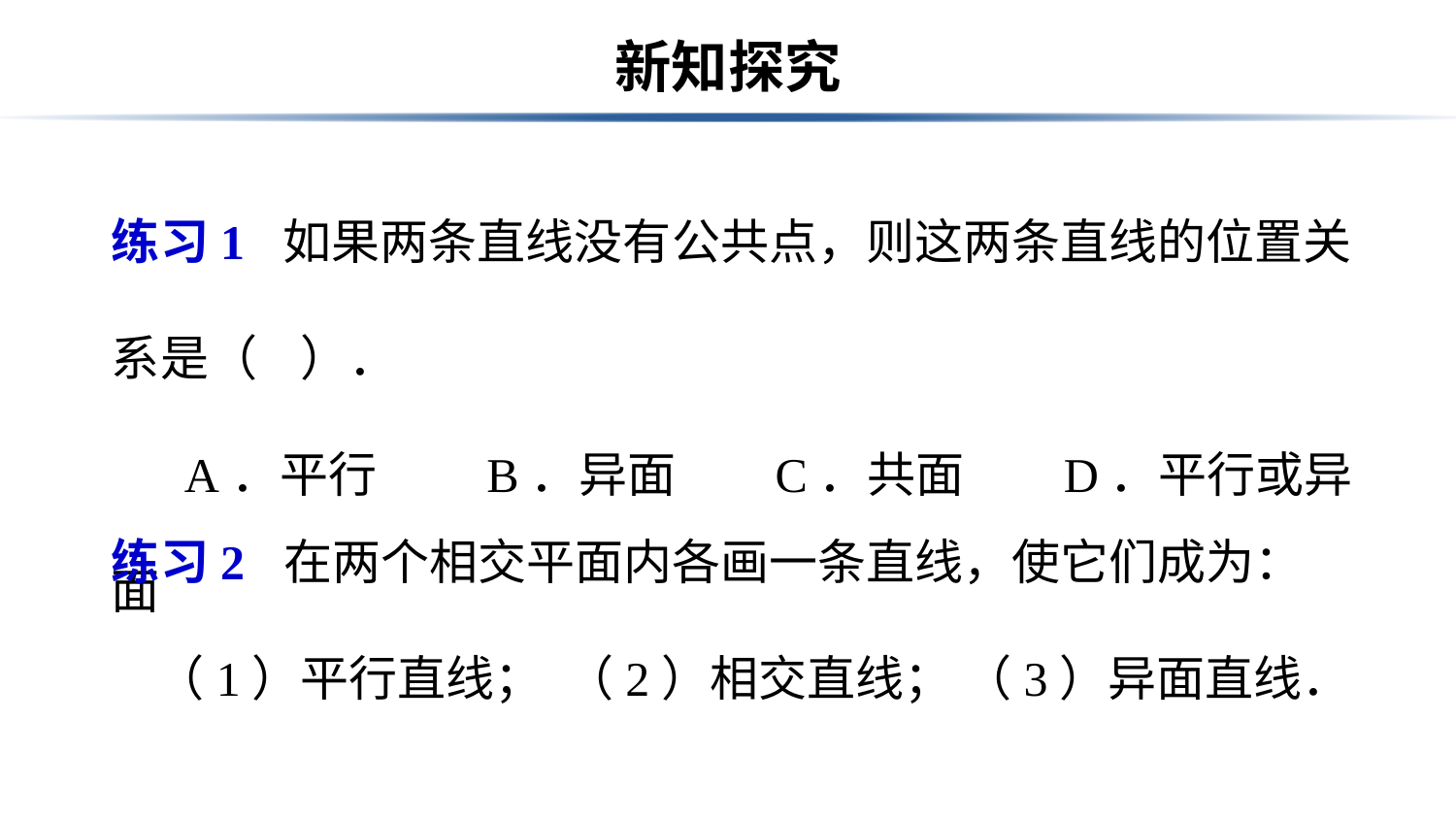

# 新知探究
练习1  如果两条直线没有公共点，则这两条直线的位置关系是（    ）．
      A．平行         B．异面        C．共面        D．平行或异面
练习2  在两个相交平面内各画一条直线，使它们成为：

   （1）平行直线；  （2）相交直线； （3）异面直线．